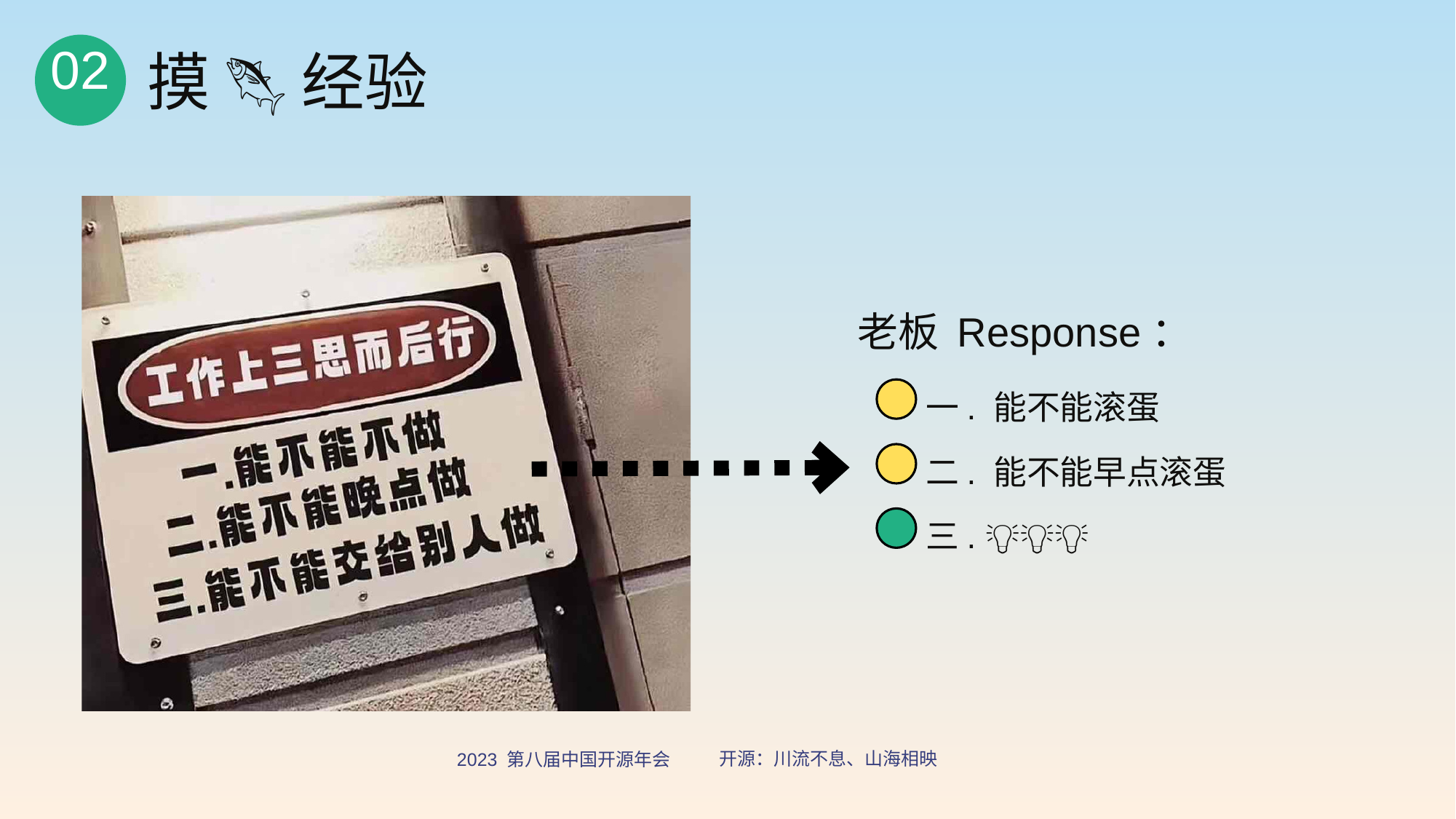

摸 🐟 经验
02

老板 Response：
一. 能不能滚蛋

二. 能不能早点滚蛋

三. 💡💡💡